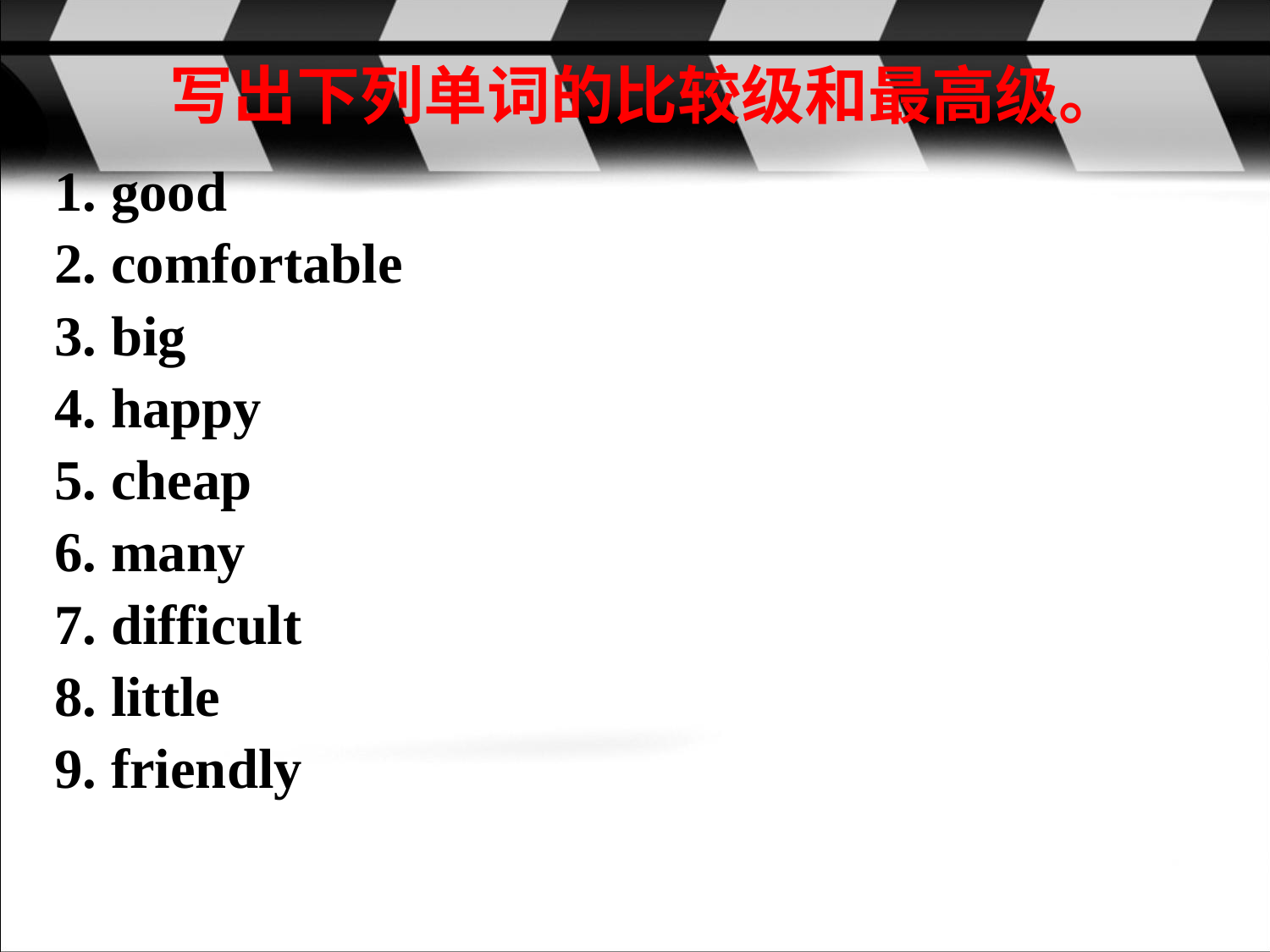

写出下列单词的比较级和最高级。
1. good
2. comfortable
3. big
4. happy
5. cheap
6. many
7. difficult
8. little
9. friendly